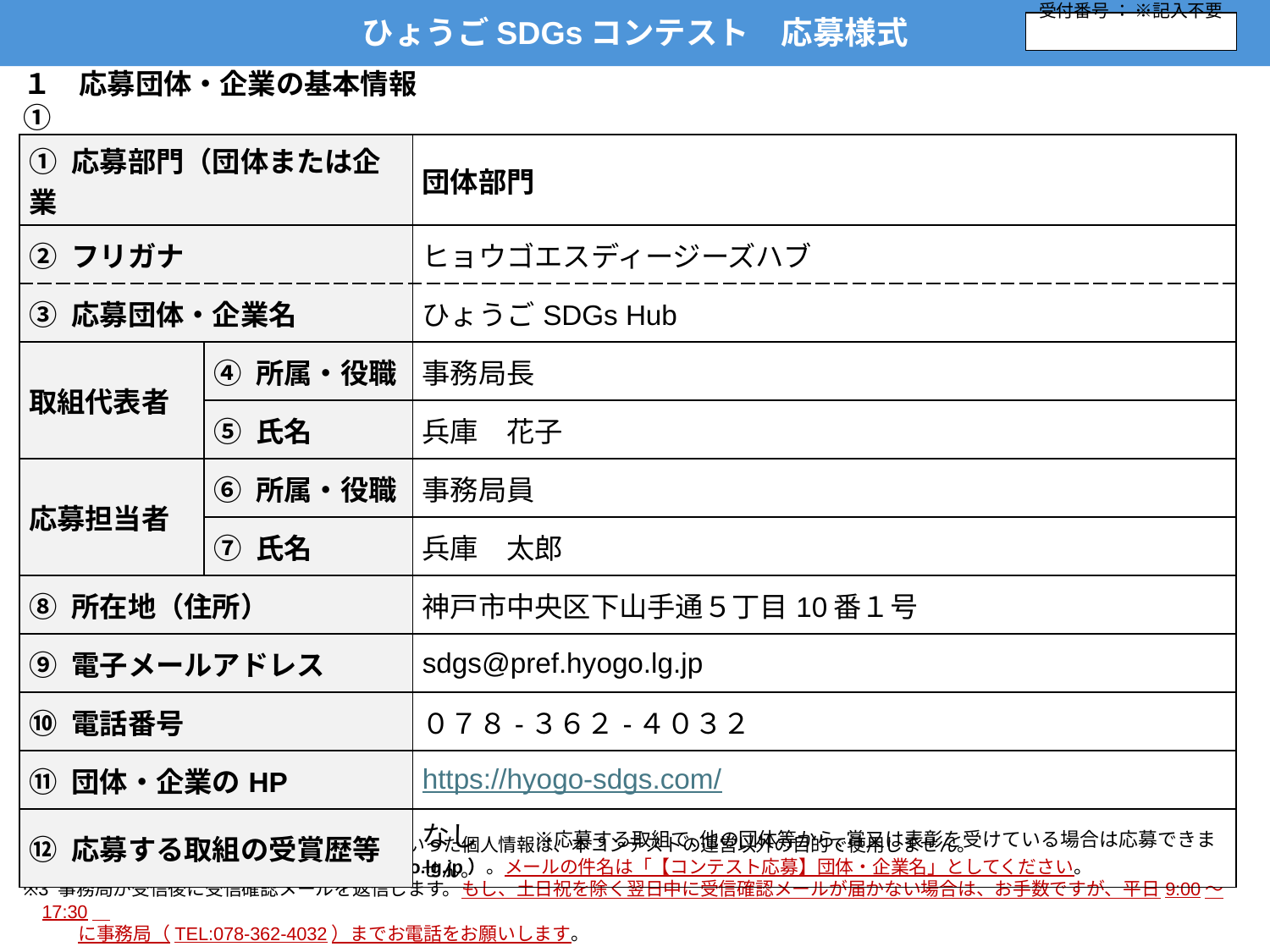

ひょうごSDGsコンテスト　応募様式
受付番号 ： ※記入不要
１　応募団体・企業の基本情報①
| ① 応募部門（団体または企業 |  | 団体部門 |
| --- | --- | --- |
| ② フリガナ |  | ヒョウゴエスディージーズハブ |
| ③ 応募団体・企業名 |  | ひょうごSDGs Hub |
| 取組代表者 | ④ 所属・役職 | 事務局長 |
|  | ⑤ 氏名 | 兵庫　花子 |
| 応募担当者 | ⑥ 所属・役職 | 事務局員 |
|  | ⑦ 氏名 | 兵庫　太郎 |
| ⑧ 所在地（住所） |  | 神戸市中央区下山手通５丁目10番１号 |
| ⑨ 電子メールアドレス |  | sdgs@pref.hyogo.lg.jp |
| ⑩ 電話番号 |  | ０７８-３６２-４０３２ |
| ⑪ 団体・企業のHP |  | https://hyogo-sdgs.com/ |
| ⑫ 応募する取組の受賞歴等 |  | なし　　※応募する取組で､他の団体等から､賞又は表彰を受けている場合は応募できません。 |
※1 氏名や所在地(住所)､E-mail､電話番号といった個人情報は、本コンテストの運営以外の目的で使用しません。
※2 提出先メールアドレス（sdgs@pref.hyogo.lg.jp）。メールの件名は「【コンテスト応募】団体・企業名」としてください。
※3 事務局が受信後に受信確認メールを返信します。もし、土日祝を除く翌日中に受信確認メールが届かない場合は、お手数ですが、平日9:00～17:30
　　　に事務局（TEL:078-362-4032）までお電話をお願いします。